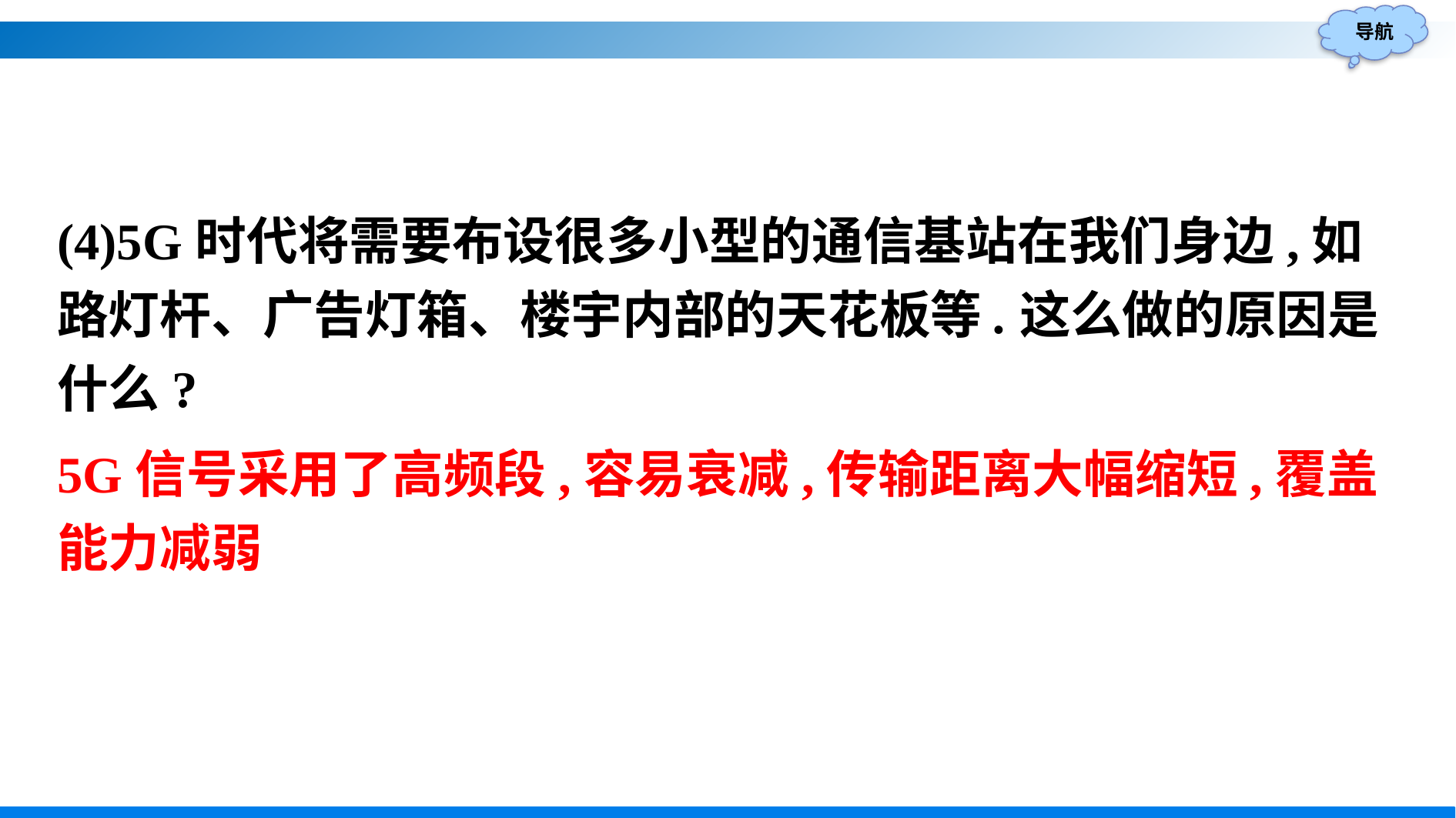

(4)5G时代将需要布设很多小型的通信基站在我们身边,如路灯杆、广告灯箱、楼宇内部的天花板等.这么做的原因是什么?
5G信号采用了高频段,容易衰减,传输距离大幅缩短,覆盖能力减弱